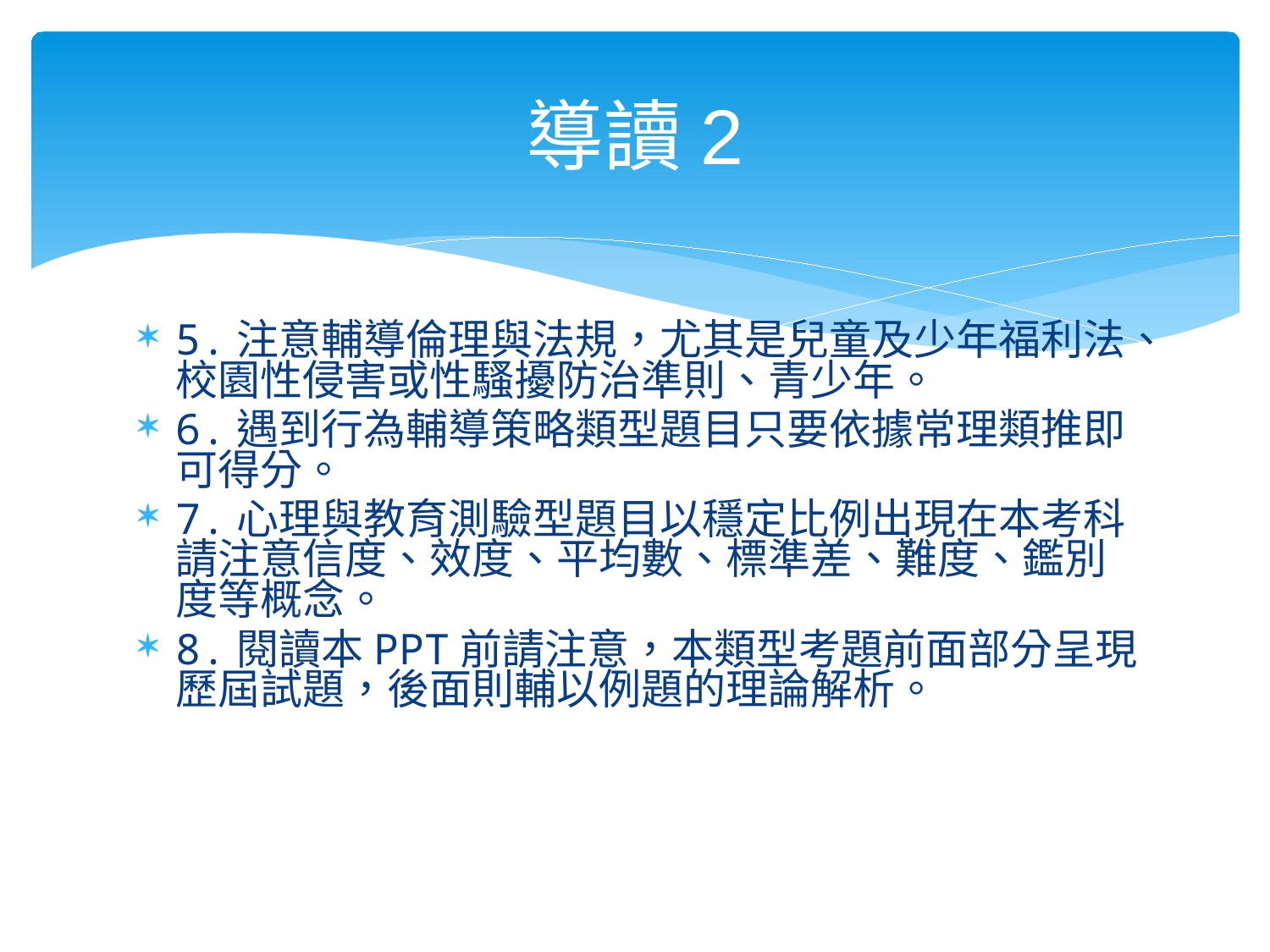

# 導讀2
5.注意輔導倫理與法規，尤其是兒童及少年福利法、校園性侵害或性騷擾防治準則、青少年。
6.遇到行為輔導策略類型題目只要依據常理類推即可得分。
7.心理與教育測驗型題目以穩定比例出現在本考科請注意信度、效度、平均數、標準差、難度、鑑別度等概念。
8.閱讀本PPT前請注意，本類型考題前面部分呈現歷屆試題，後面則輔以例題的理論解析。